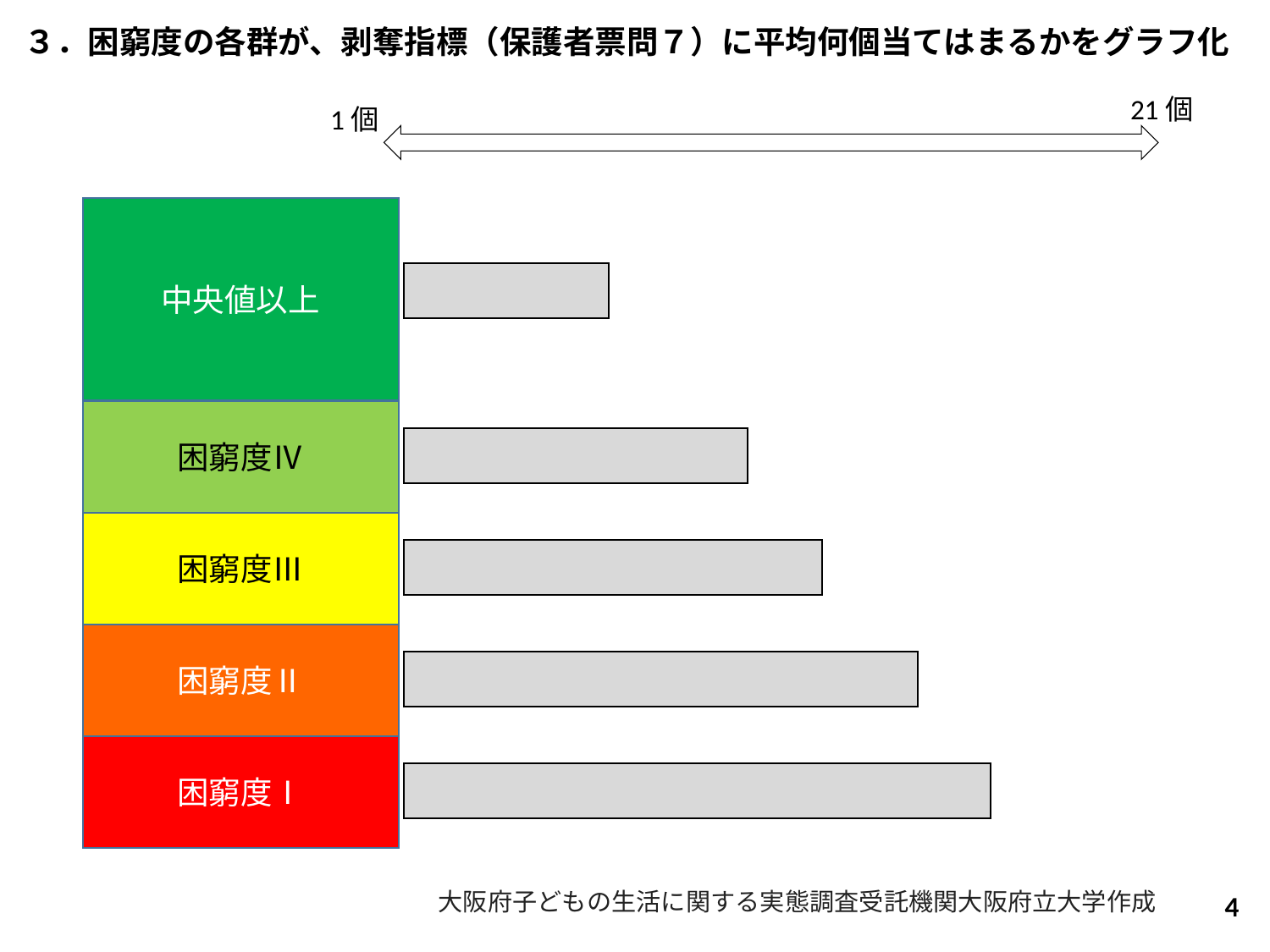

３．困窮度の各群が、剥奪指標（保護者票問７）に平均何個当てはまるかをグラフ化
21個
1個

中央値以上
困窮度Ⅳ
困窮度Ⅲ
困窮度Ⅱ
困窮度Ⅰ

大阪府子どもの生活に関する実態調査受託機関大阪府立大学作成
4